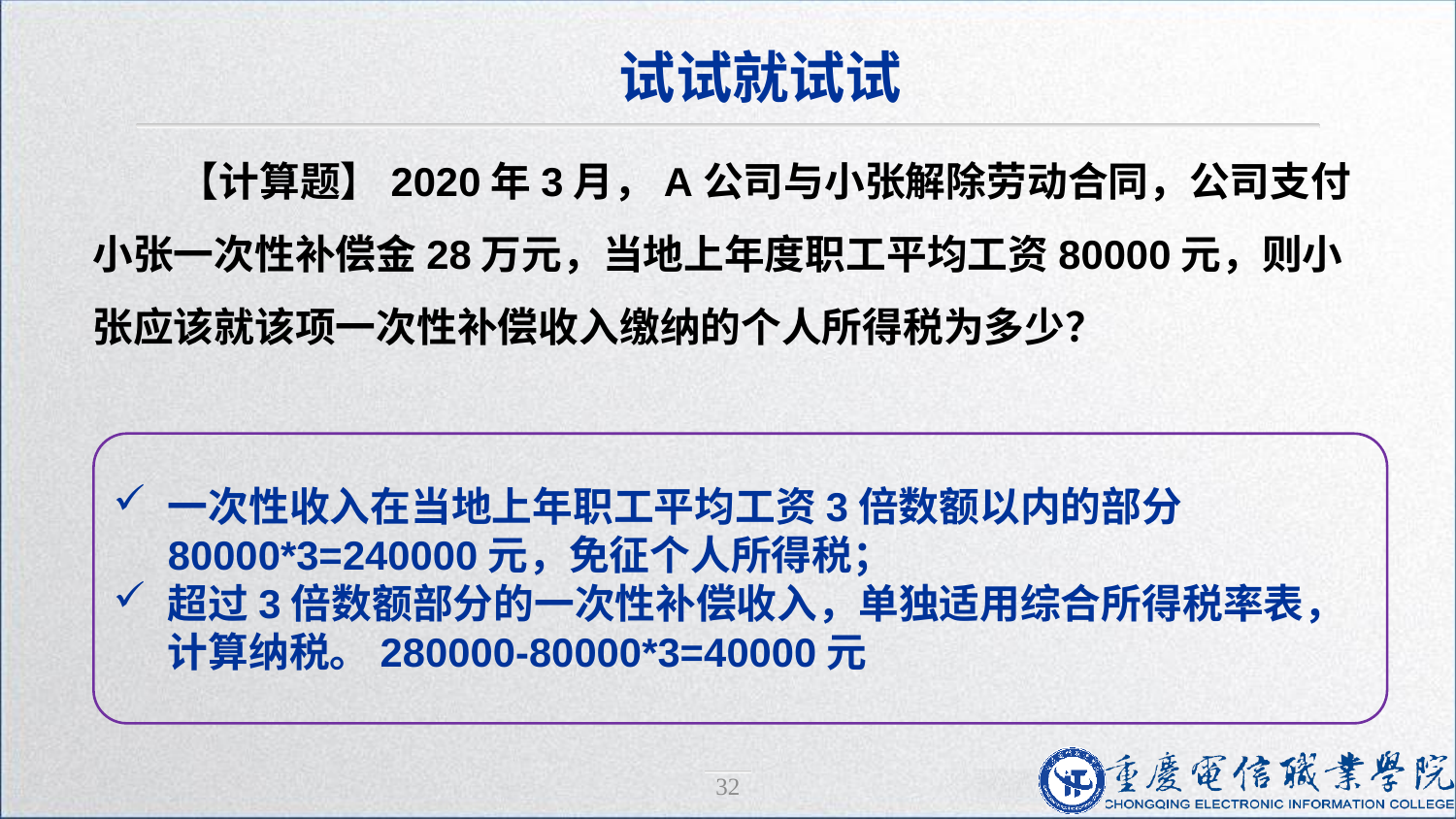

试试就试试
【计算题】2020年3月，A公司与小张解除劳动合同，公司支付小张一次性补偿金28万元，当地上年度职工平均工资80000元，则小张应该就该项一次性补偿收入缴纳的个人所得税为多少？

一次性收入在当地上年职工平均工资3倍数额以内的部分80000*3=240000元，免征个人所得税；
超过3倍数额部分的一次性补偿收入，单独适用综合所得税率表，计算纳税。280000-80000*3=40000元
32